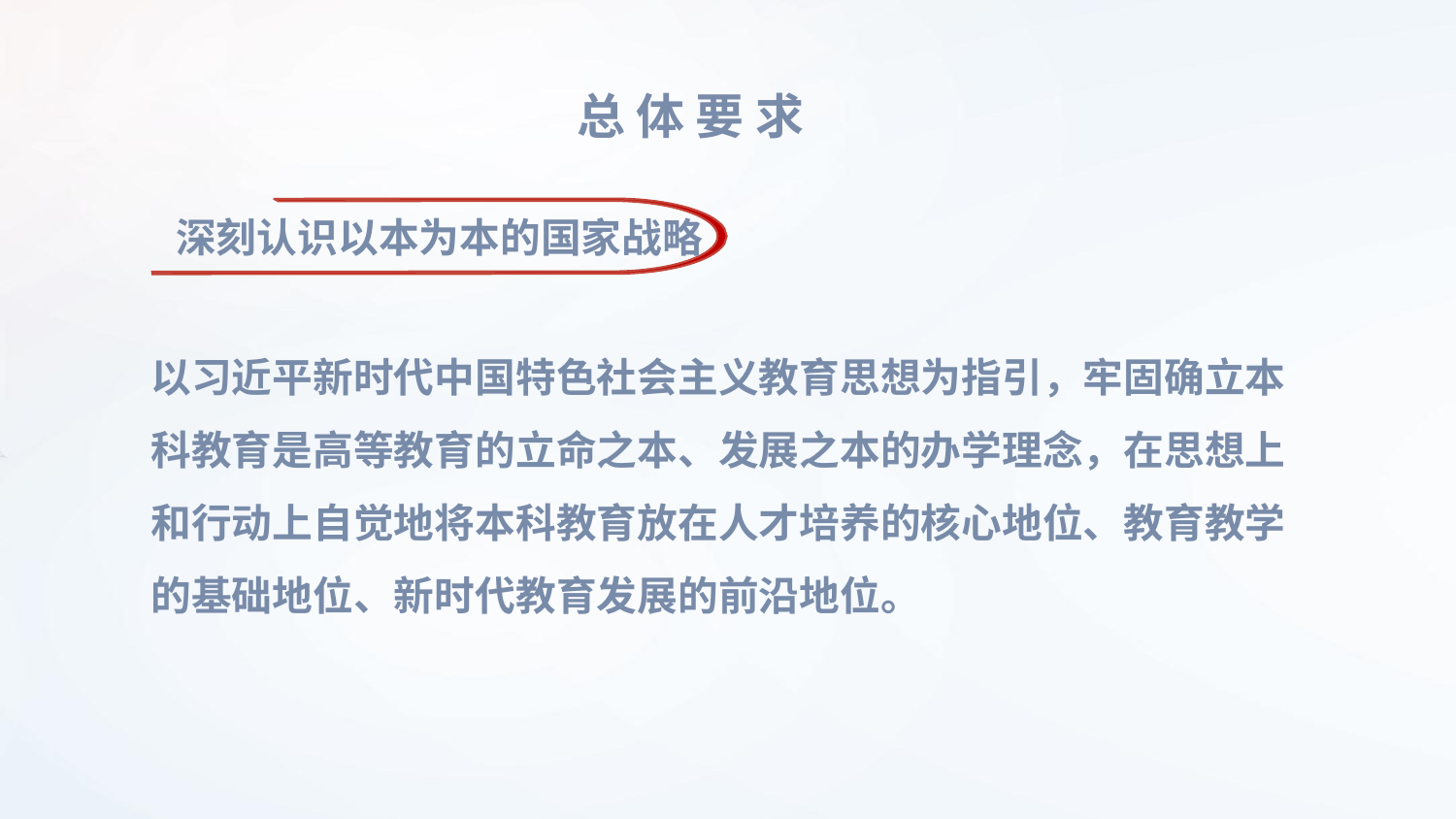

总 体 要 求
深刻认识以本为本的国家战略
以习近平新时代中国特色社会主义教育思想为指引，牢固确立本科教育是高等教育的立命之本、发展之本的办学理念，在思想上和行动上自觉地将本科教育放在人才培养的核心地位、教育教学的基础地位、新时代教育发展的前沿地位。